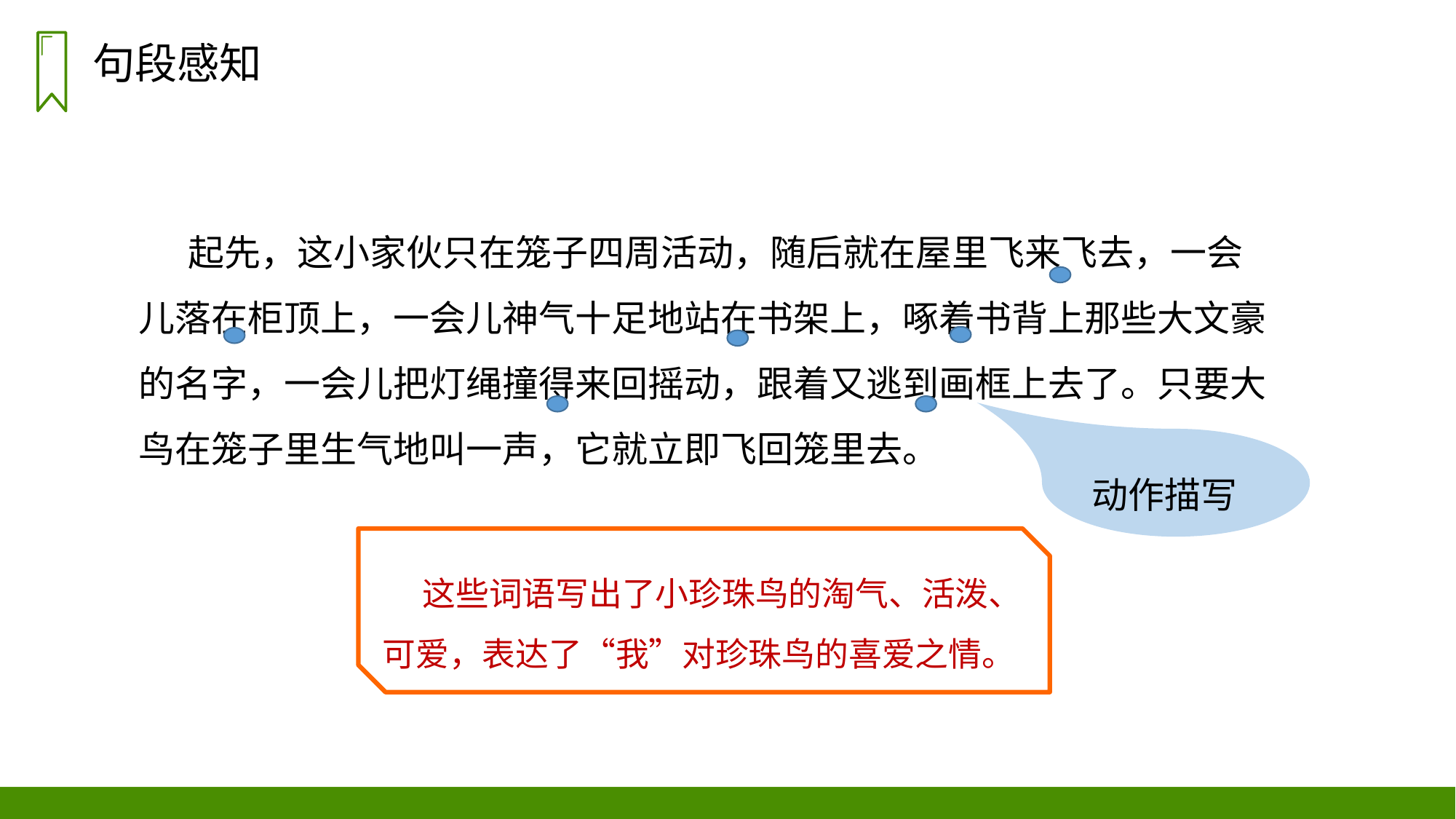

句段感知
     起先，这小家伙只在笼子四周活动，随后就在屋里飞来飞去，一会儿落在柜顶上，一会儿神气十足地站在书架上，啄着书背上那些大文豪的名字，一会儿把灯绳撞得来回摇动，跟着又逃到画框上去了。只要大鸟在笼子里生气地叫一声，它就立即飞回笼里去。

动作描写
    这些词语写出了小珍珠鸟的淘气、活泼、可爱，表达了“我”对珍珠鸟的喜爱之情。